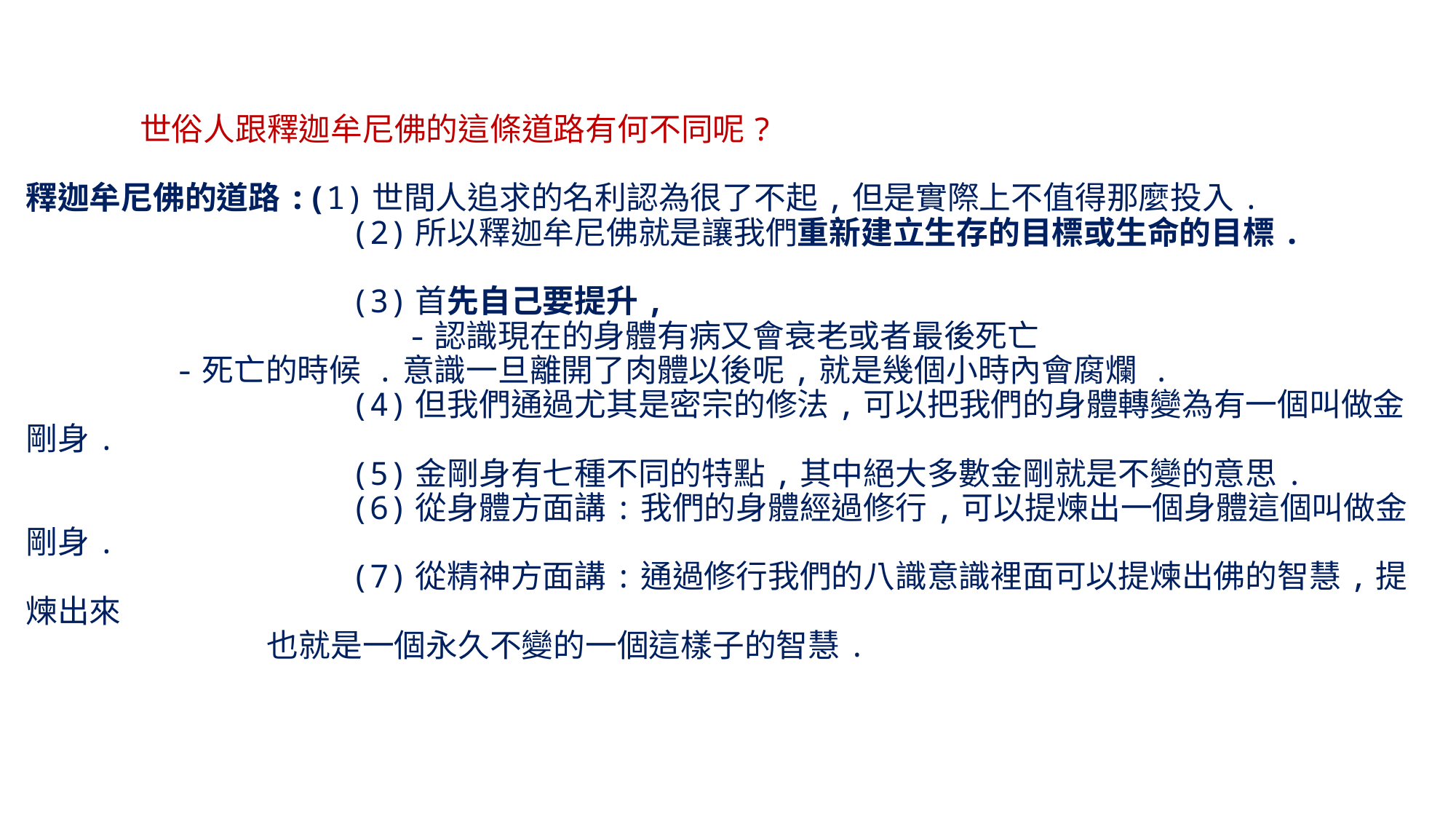

# 世俗人跟釋迦牟尼佛的這條道路有何不同呢? 釋迦牟尼佛的道路:(1)世間人追求的名利認為很了不起,但是實際上不值得那麼投入. (2)所以釋迦牟尼佛就是讓我們重新建立生存的目標或生命的目標. (3)首先自己要提升, -認識現在的身體有病又會衰老或者最後死亡 -死亡的時候 .意識一旦離開了肉體以後呢,就是幾個小時內會腐爛 . (4)但我們通過尤其是密宗的修法,可以把我們的身體轉變為有一個叫做金剛身. (5)金剛身有七種不同的特點,其中絕大多數金剛就是不變的意思. (6)從身體方面講:我們的身體經過修行,可以提煉出一個身體這個叫做金剛身. (7)從精神方面講:通過修行我們的八識意識裡面可以提煉出佛的智慧,提煉出來 也就是一個永久不變的一個這樣子的智慧.